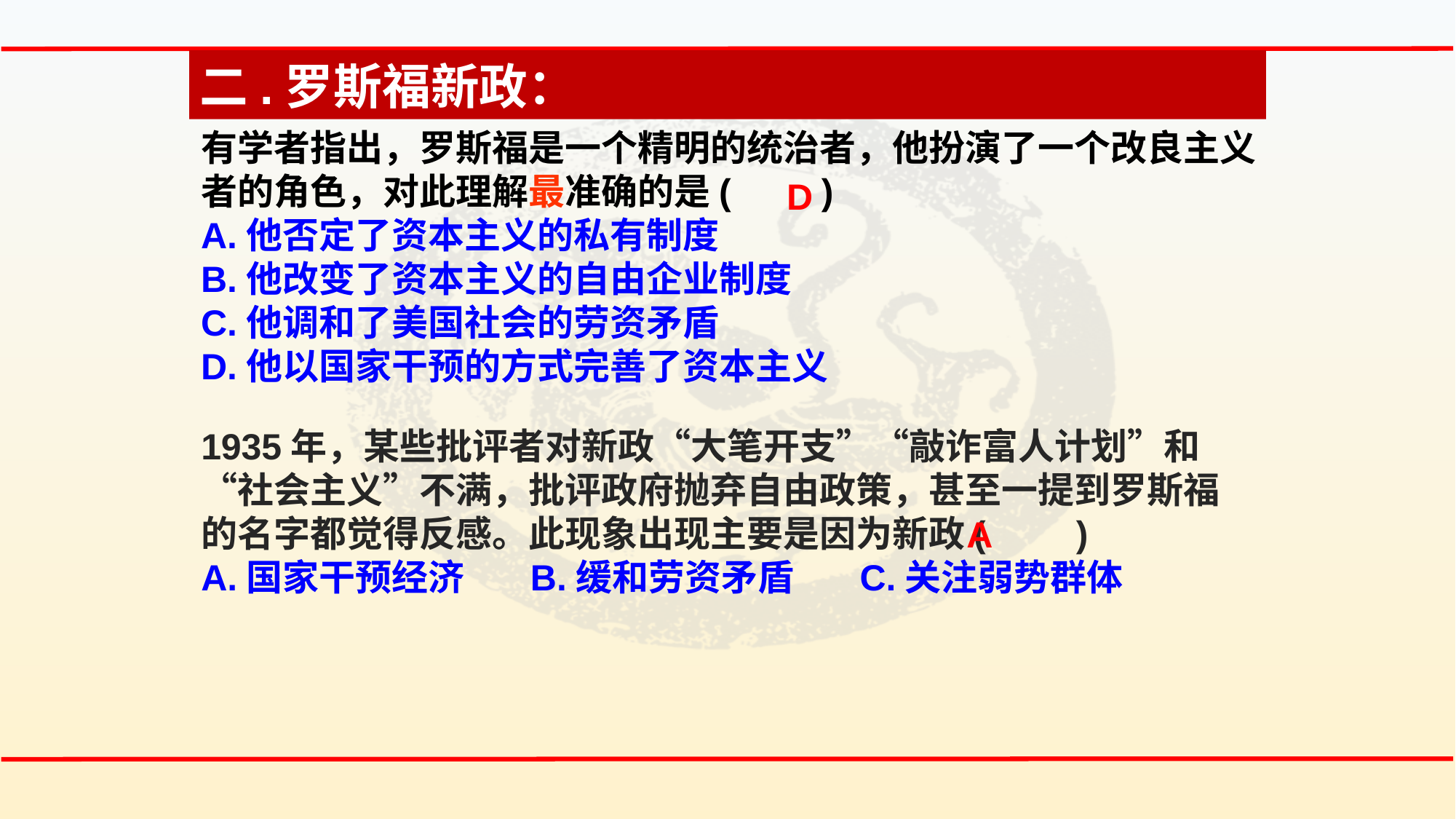

二.罗斯福新政：
有学者指出，罗斯福是一个精明的统治者，他扮演了一个改良主义者的角色，对此理解最准确的是(　　)
A.他否定了资本主义的私有制度
B.他改变了资本主义的自由企业制度
C.他调和了美国社会的劳资矛盾
D.他以国家干预的方式完善了资本主义
D
1935年，某些批评者对新政“大笔开支”“敲诈富人计划”和“社会主义”不满，批评政府抛弃自由政策，甚至一提到罗斯福的名字都觉得反感。此现象出现主要是因为新政(　　)
A.国家干预经济       B.缓和劳资矛盾       C.关注弱势群体
A